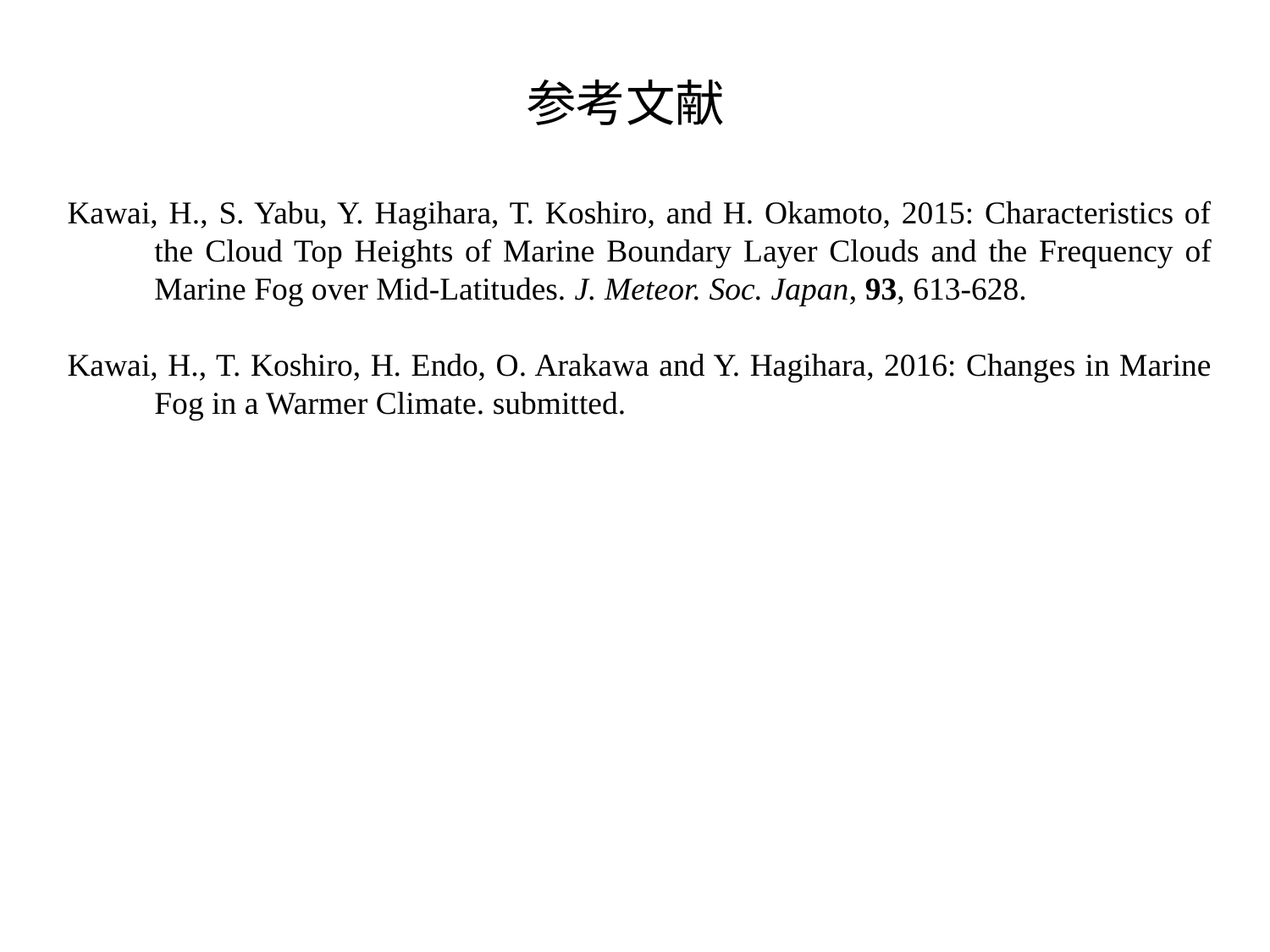

参考文献
Kawai, H., S. Yabu, Y. Hagihara, T. Koshiro, and H. Okamoto, 2015: Characteristics of the Cloud Top Heights of Marine Boundary Layer Clouds and the Frequency of Marine Fog over Mid-Latitudes. J. Meteor. Soc. Japan, 93, 613-628.

Kawai, H., T. Koshiro, H. Endo, O. Arakawa and Y. Hagihara, 2016: Changes in Marine Fog in a Warmer Climate. submitted.